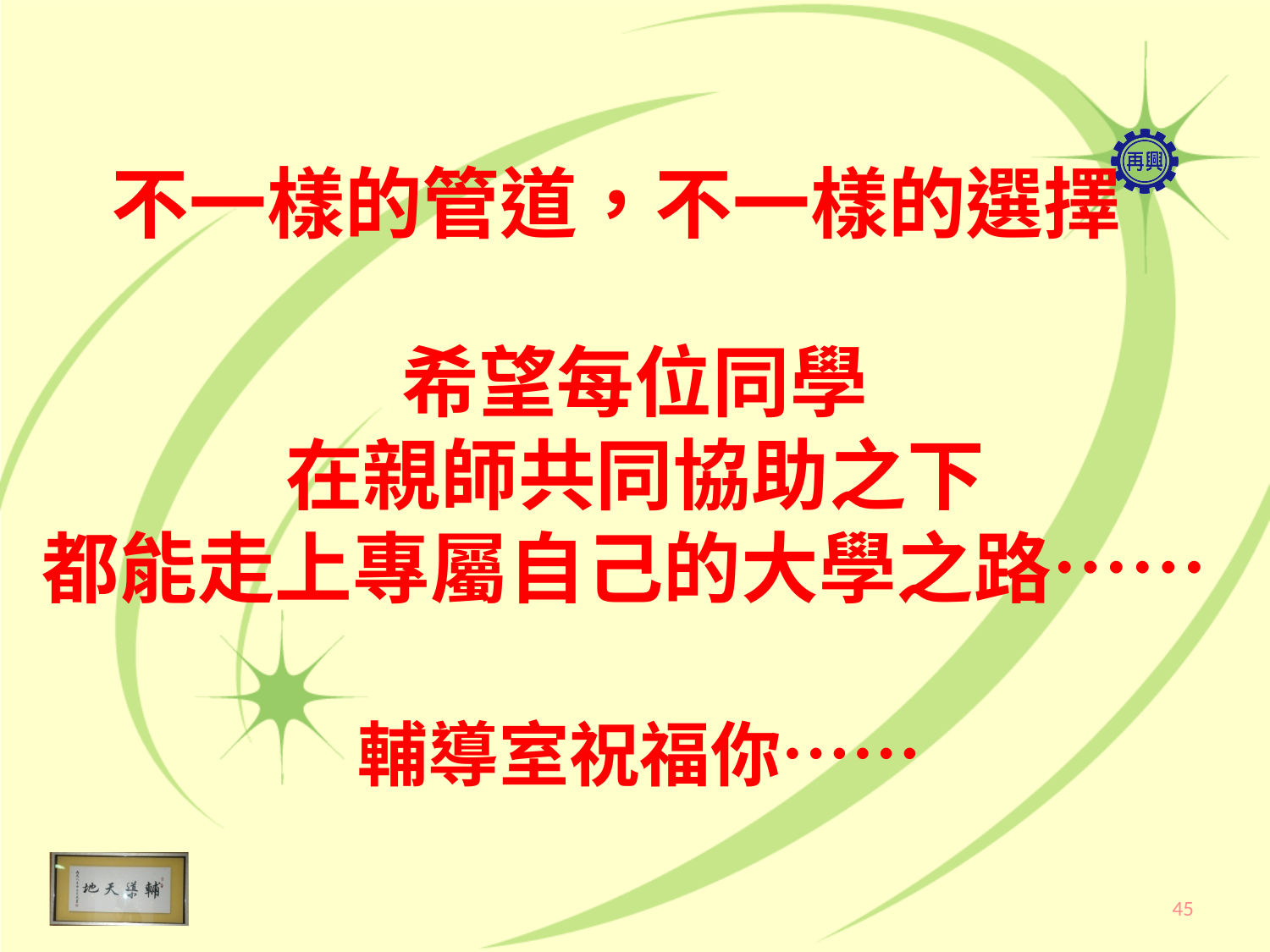

不一樣的管道，不一樣的選擇
希望每位同學
在親師共同協助之下
都能走上專屬自己的大學之路……
輔導室祝福你……
45